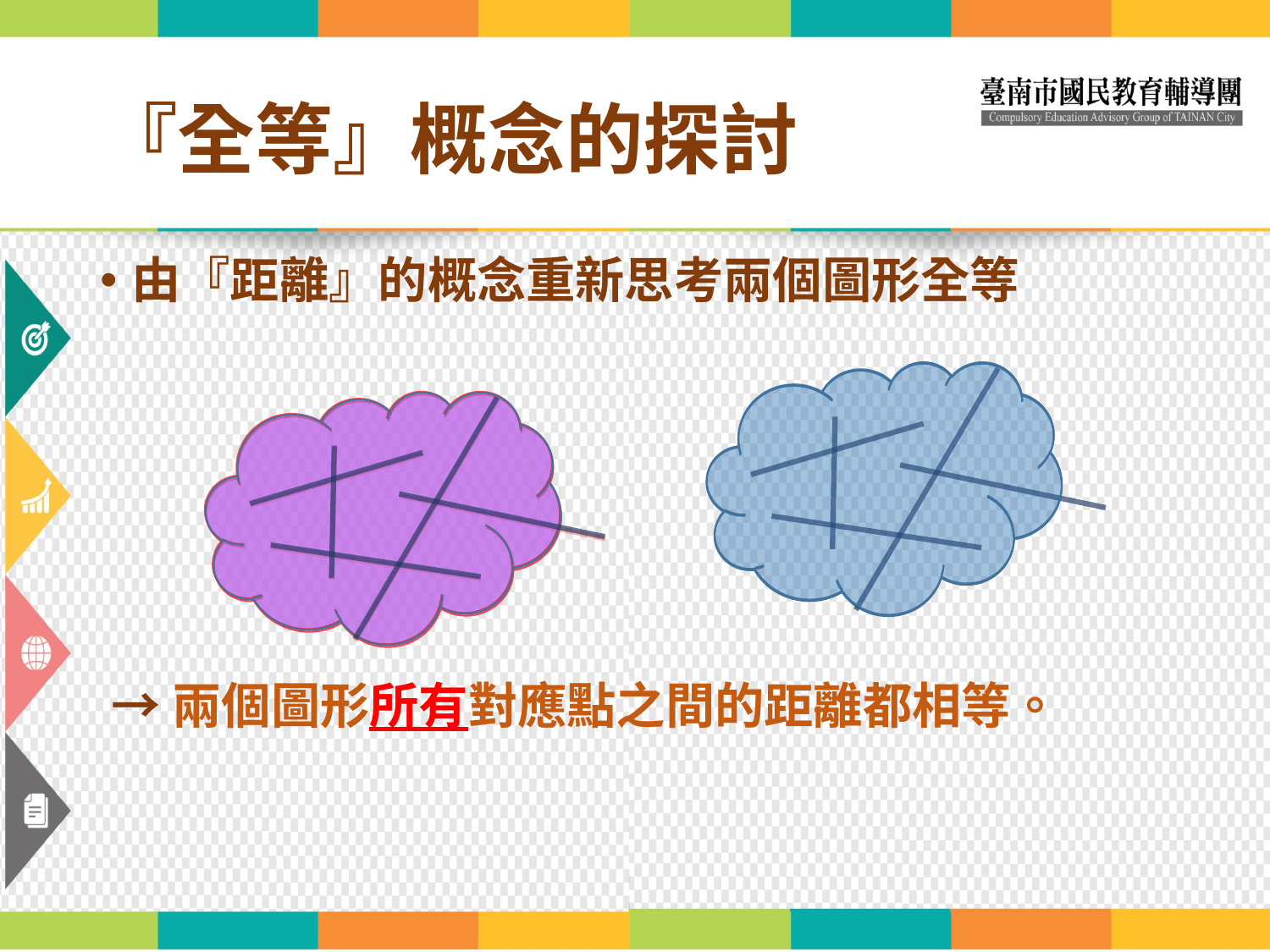

# 『全等』概念的探討
由『距離』的概念重新思考兩個圖形全等

 →兩個圖形所有對應點之間的距離都相等。